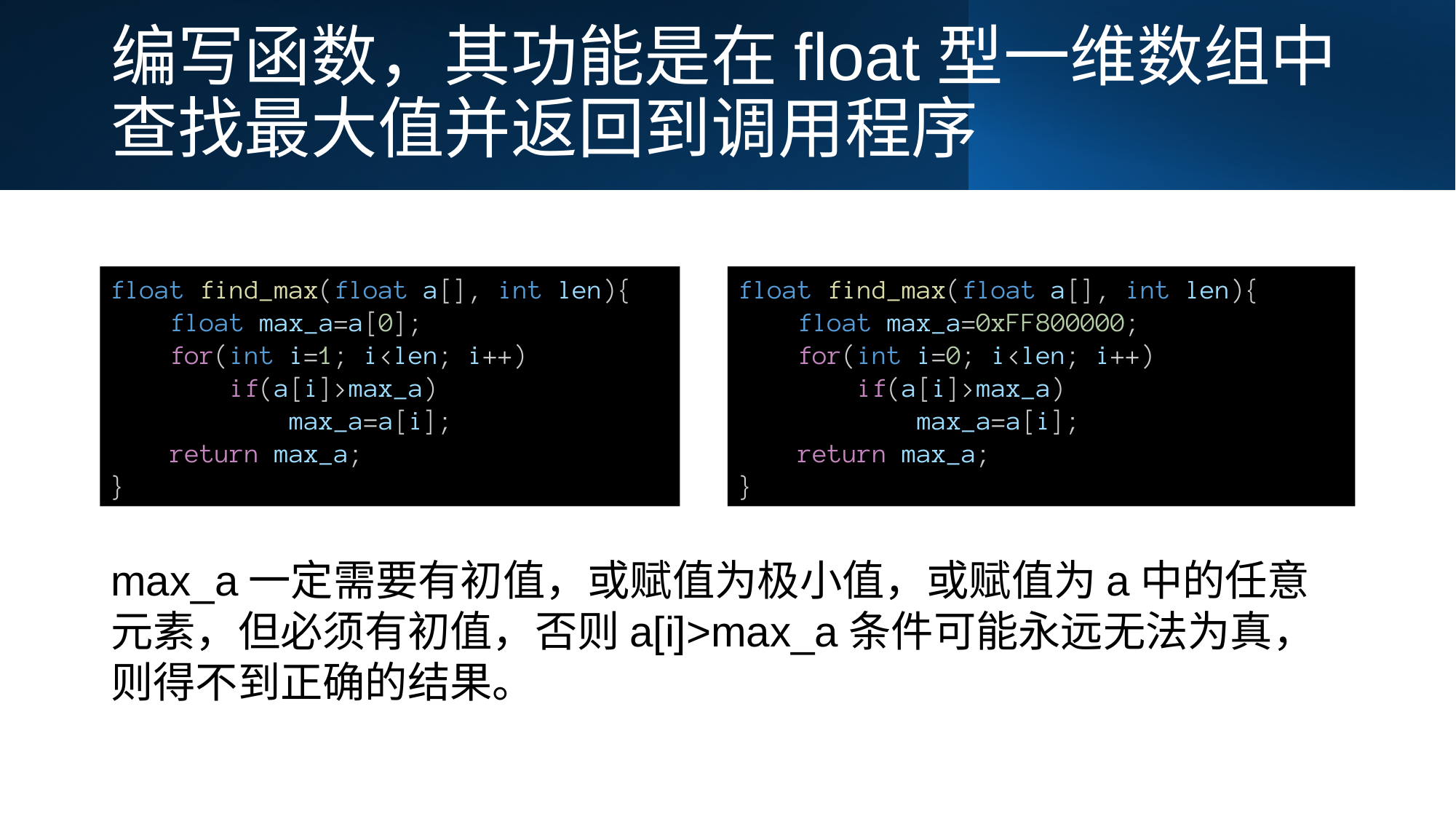

# 编写函数，其功能是在float型一维数组中查找最大值并返回到调用程序
float find_max(float a[], int len){
    float max_a=0xFF800000;
    for(int i=0; i<len; i++)
        if(a[i]>max_a)
            max_a=a[i];
    return max_a;
}
float find_max(float a[], int len){
    float max_a=a[0];
    for(int i=1; i<len; i++)
        if(a[i]>max_a)
            max_a=a[i];
    return max_a;
}

max_a一定需要有初值，或赋值为极小值，或赋值为a中的任意元素，但必须有初值，否则a[i]>max_a条件可能永远无法为真，则得不到正确的结果。